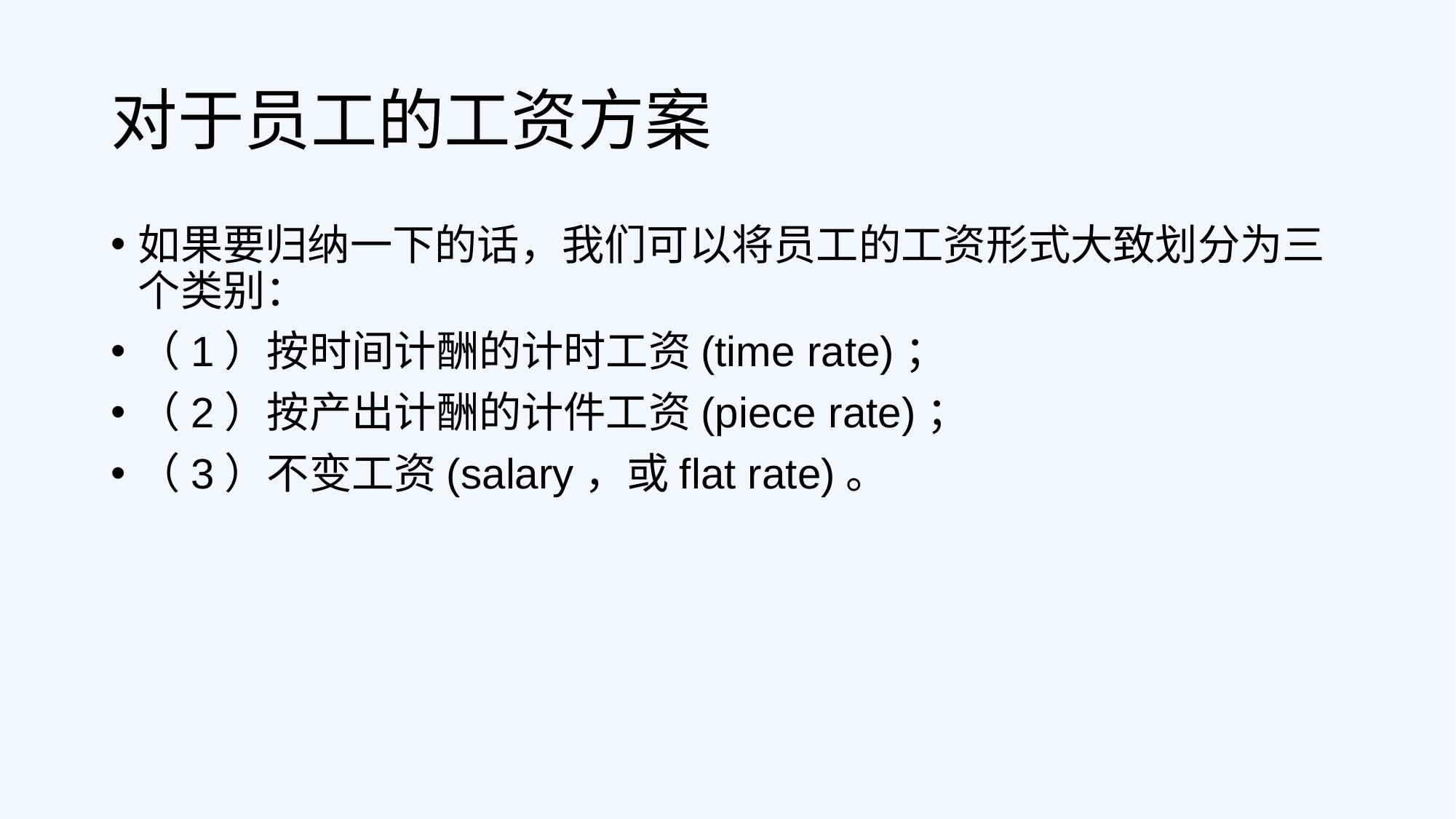

# 对于员工的工资方案
如果要归纳一下的话，我们可以将员工的工资形式大致划分为三个类别：
（1）按时间计酬的计时工资(time rate)；
（2）按产出计酬的计件工资(piece rate)；
（3）不变工资(salary，或flat rate)。